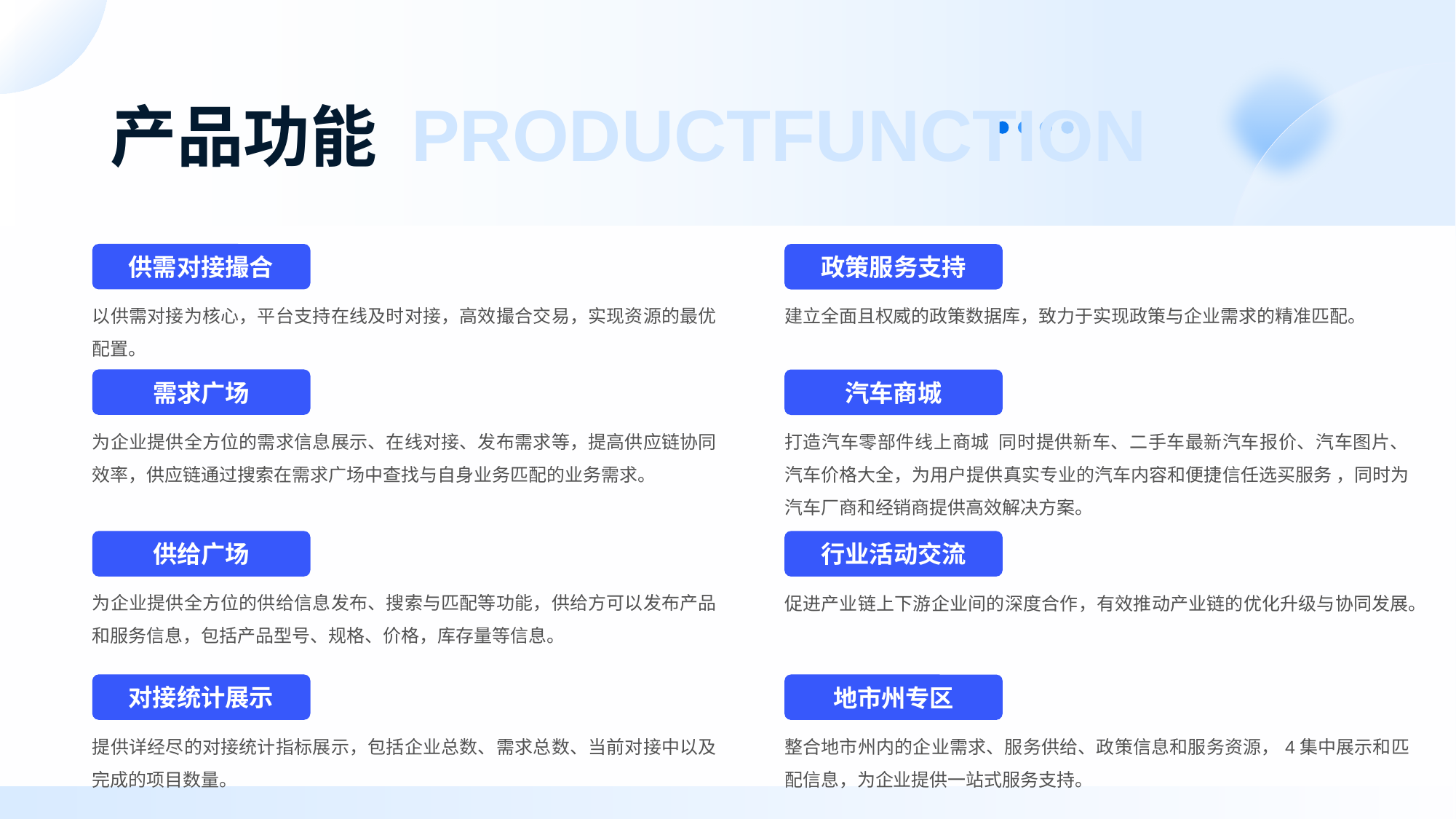

# 产品功能 PRODUCTFUNCTION
供需对接撮合
政策服务支持
以供需对接为核心，平台支持在线及时对接，高效撮合交易，实现资源的最优配置。
建立全面且权威的政策数据库，致力于实现政策与企业需求的精准匹配。
需求广场
汽车商城
为企业提供全方位的需求信息展示、在线对接、发布需求等，提高供应链协同效率，供应链通过搜索在需求广场中查找与自身业务匹配的业务需求。
打造汽车零部件线上商城  同时提供新车、二手车最新汽车报价、汽车图片、汽车价格大全，为用户提供真实专业的汽车内容和便捷信任选买服务 ，同时为汽车厂商和经销商提供高效解决方案。
供给广场
行业活动交流
为企业提供全方位的供给信息发布、搜索与匹配等功能，供给方可以发布产品和服务信息，包括产品型号、规格、价格，库存量等信息。
促进产业链上下游企业间的深度合作，有效推动产业链的优化升级与协同发展。
对接统计展示
地市州专区
提供详经尽的对接统计指标展示，包括企业总数、需求总数、当前对接中以及完成的项目数量。
整合地市州内的企业需求、服务供给、政策信息和服务资源，4集中展示和匹配信息，为企业提供一站式服务支持。